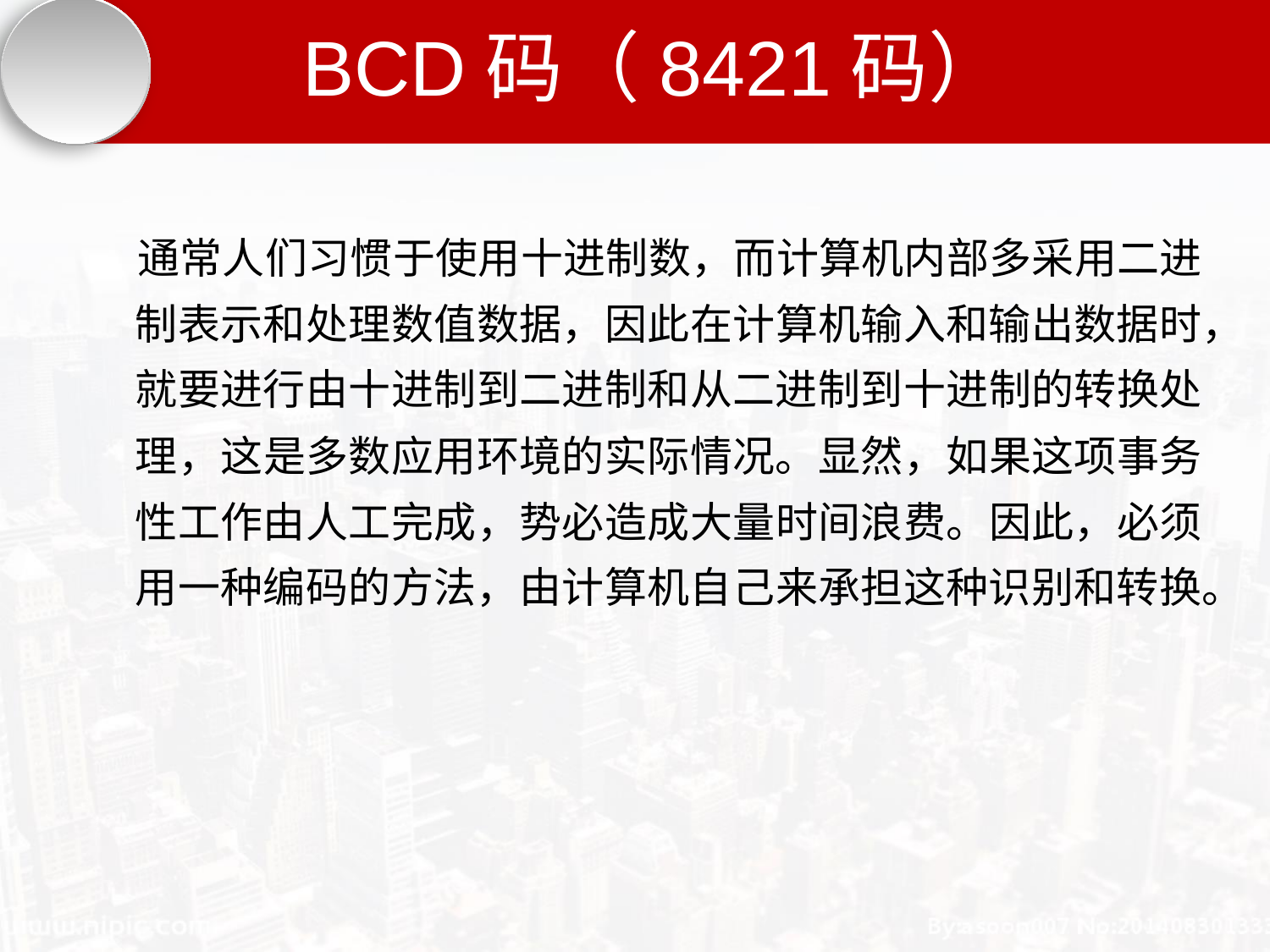

# BCD码（8421码）
    通常人们习惯于使用十进制数，而计算机内部多采用二进制表示和处理数值数据，因此在计算机输入和输出数据时，就要进行由十进制到二进制和从二进制到十进制的转换处理，这是多数应用环境的实际情况。显然，如果这项事务性工作由人工完成，势必造成大量时间浪费。因此，必须用一种编码的方法，由计算机自己来承担这种识别和转换。
59